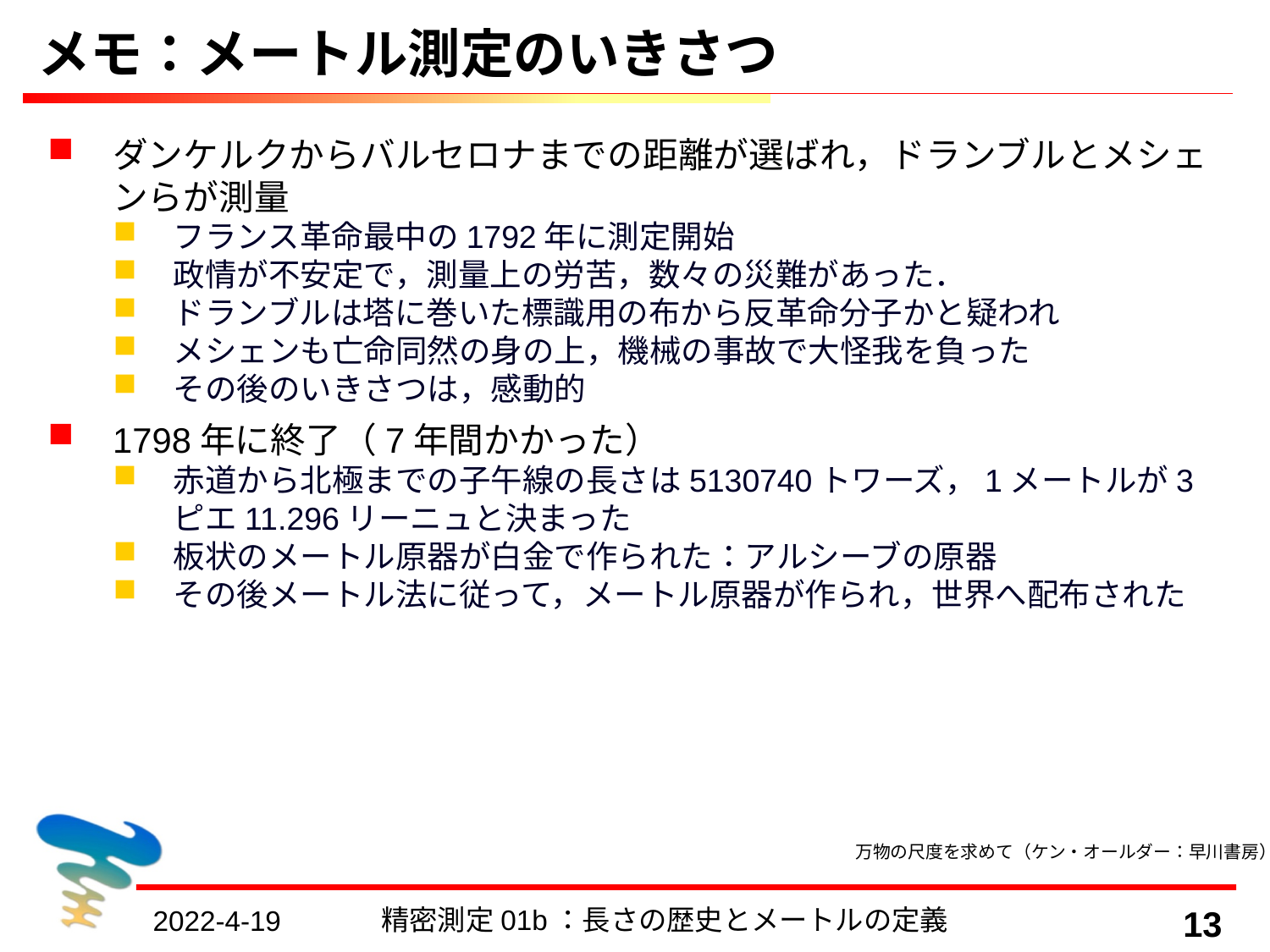

# メモ：メートル測定のいきさつ
ダンケルクからバルセロナまでの距離が選ばれ，ドランブルとメシェンらが測量
フランス革命最中の1792年に測定開始
政情が不安定で，測量上の労苦，数々の災難があった．
ドランブルは塔に巻いた標識用の布から反革命分子かと疑われ
メシェンも亡命同然の身の上，機械の事故で大怪我を負った
その後のいきさつは，感動的
1798年に終了（7年間かかった）
赤道から北極までの子午線の長さは5130740トワーズ，1メートルが3ピエ11.296リーニュと決まった
板状のメートル原器が白金で作られた：アルシーブの原器
その後メートル法に従って，メートル原器が作られ，世界へ配布された
万物の尺度を求めて（ケン・オールダー：早川書房）
精密測定01b：長さの歴史とメートルの定義
13
2022-4-19